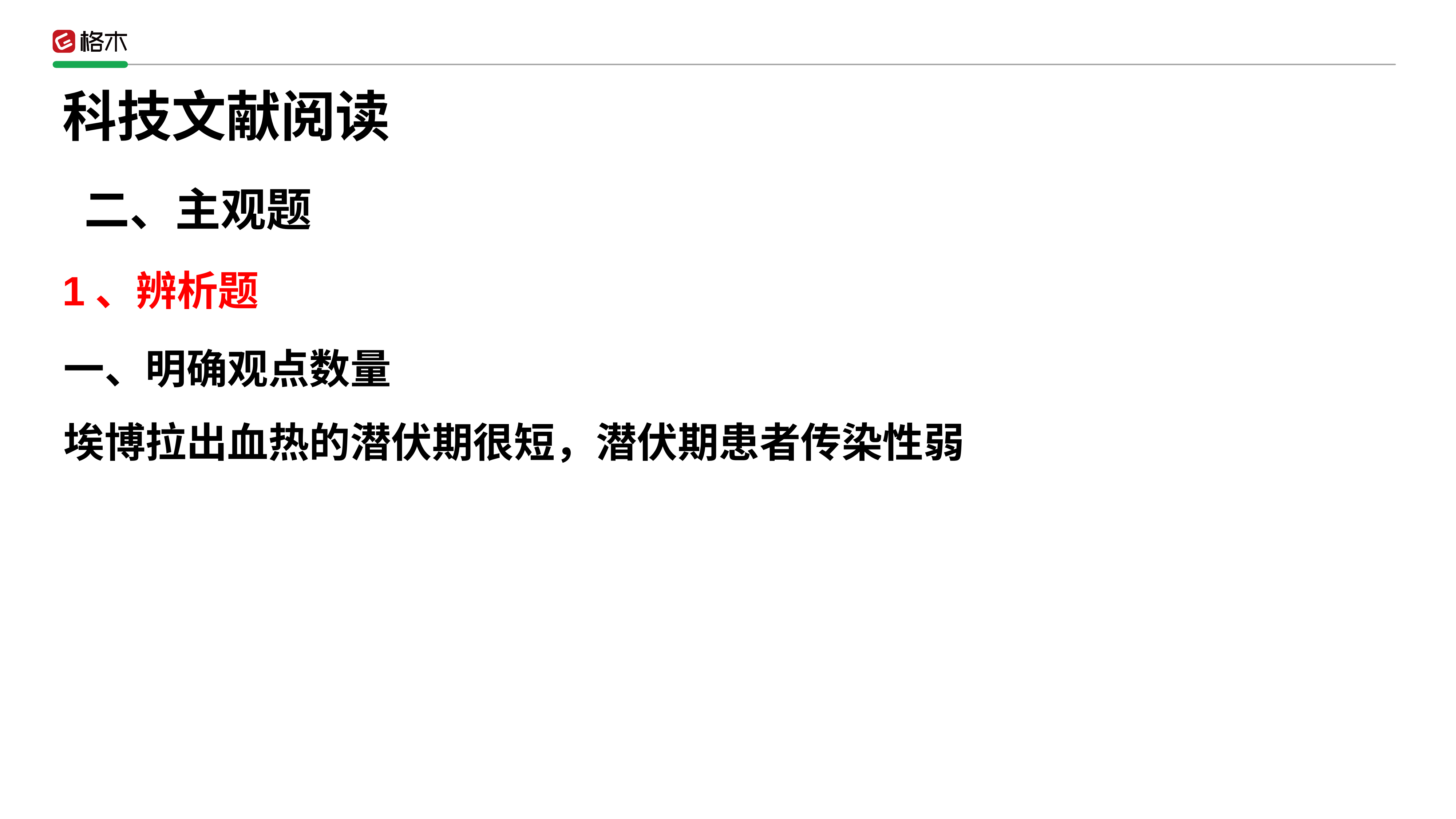

科技文献阅读
二、主观题
1、辨析题
一、明确观点数量
埃博拉出血热的潜伏期很短，潜伏期患者传染性弱